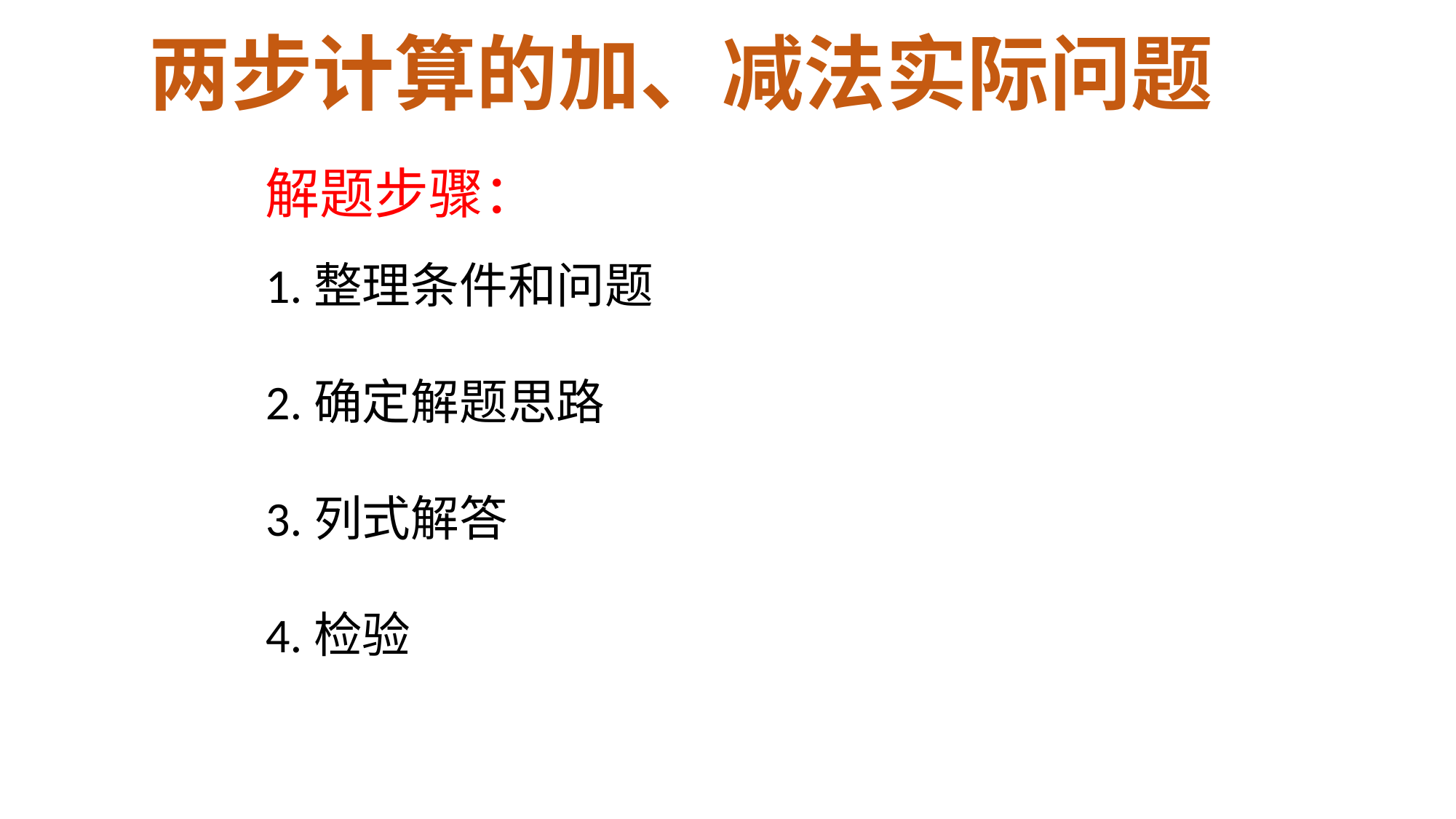

两步计算的加、减法实际问题
解题步骤：
1.整理条件和问题

2.确定解题思路

3.列式解答

4.检验